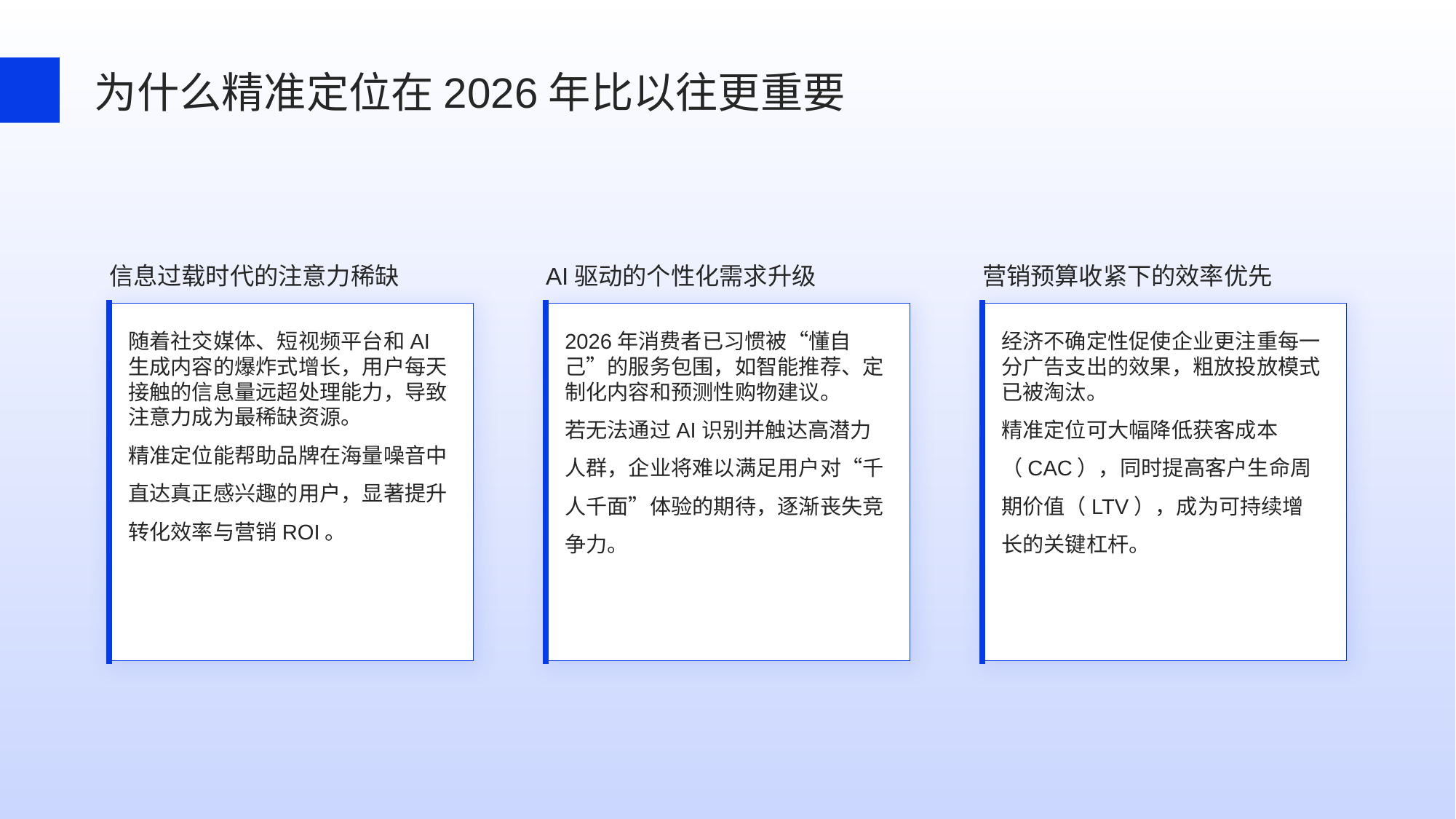

为什么精准定位在2026年比以往更重要
信息过载时代的注意力稀缺
AI驱动的个性化需求升级
营销预算收紧下的效率优先

随着社交媒体、短视频平台和AI生成内容的爆炸式增长，用户每天接触的信息量远超处理能力，导致注意力成为最稀缺资源。
精准定位能帮助品牌在海量噪音中直达真正感兴趣的用户，显著提升转化效率与营销ROI。
2026年消费者已习惯被“懂自己”的服务包围，如智能推荐、定制化内容和预测性购物建议。
若无法通过AI识别并触达高潜力人群，企业将难以满足用户对“千人千面”体验的期待，逐渐丧失竞争力。
经济不确定性促使企业更注重每一分广告支出的效果，粗放投放模式已被淘汰。
精准定位可大幅降低获客成本（CAC），同时提高客户生命周期价值（LTV），成为可持续增长的关键杠杆。